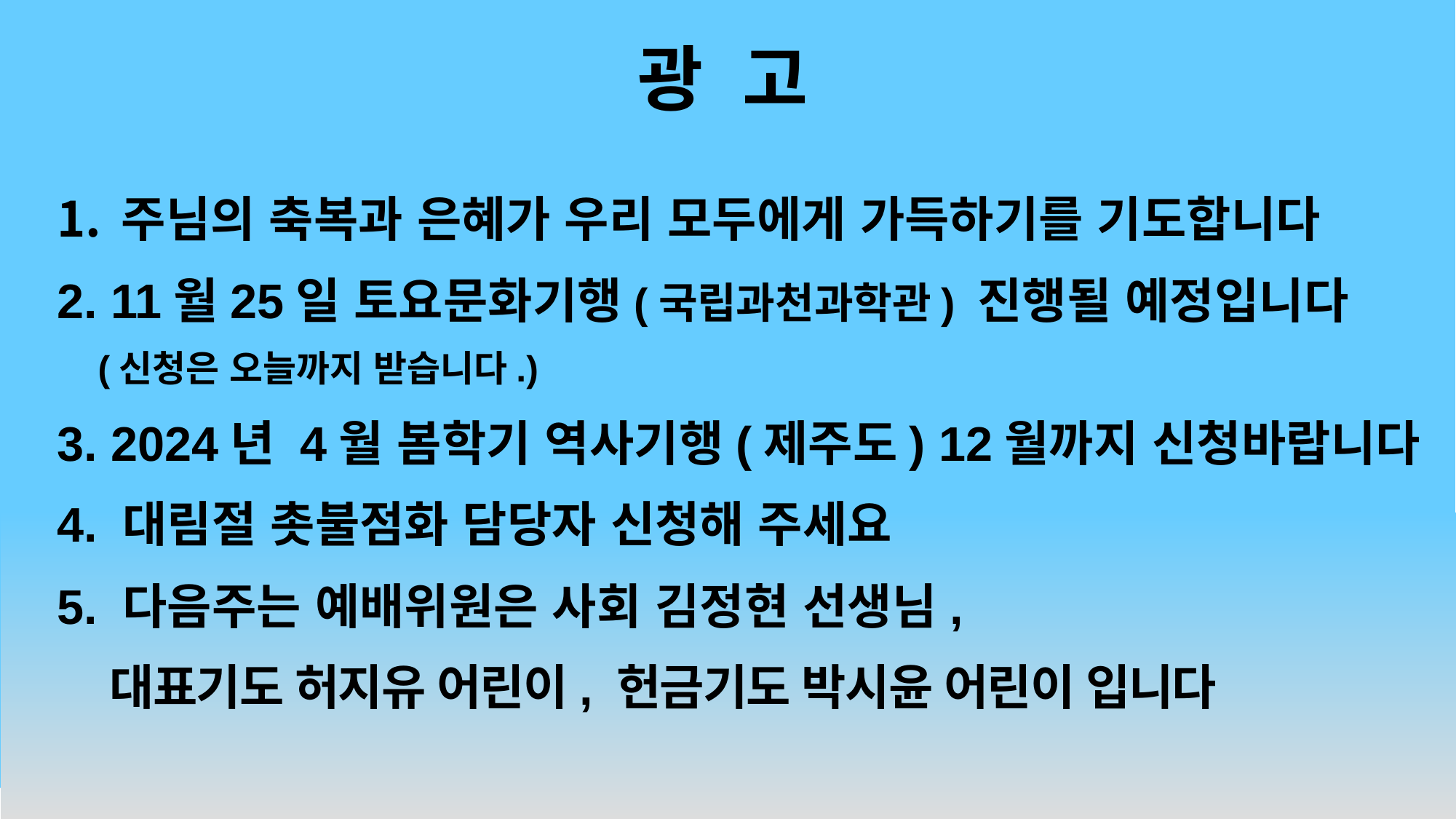

# 광  고
주님의 축복과 은혜가 우리 모두에게 가득하기를 기도합니다
2. 11월25일 토요문화기행(국립과천과학관) 진행될 예정입니다
    (신청은 오늘까지 받습니다.)
3. 2024년 4월 봄학기 역사기행(제주도) 12월까지 신청바랍니다
4. 대림절 촛불점화 담당자 신청해 주세요
5. 다음주는 예배위원은 사회 김정현 선생님,
   대표기도 허지유 어린이, 헌금기도 박시윤 어린이 입니다